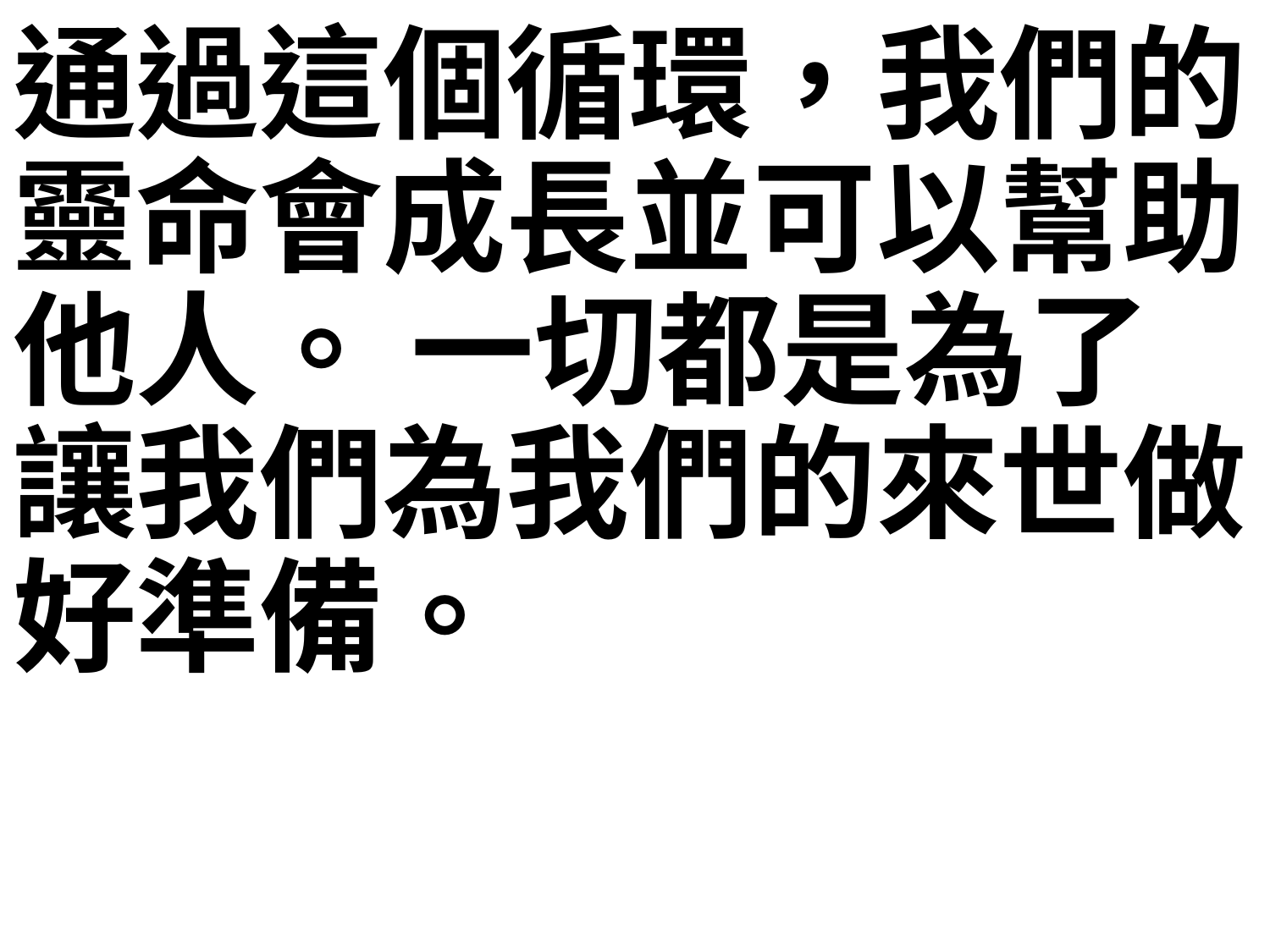

通過這個循環，我們的靈命會成長並可以幫助他人。 一切都是為了讓我們為我們的來世做好準備。